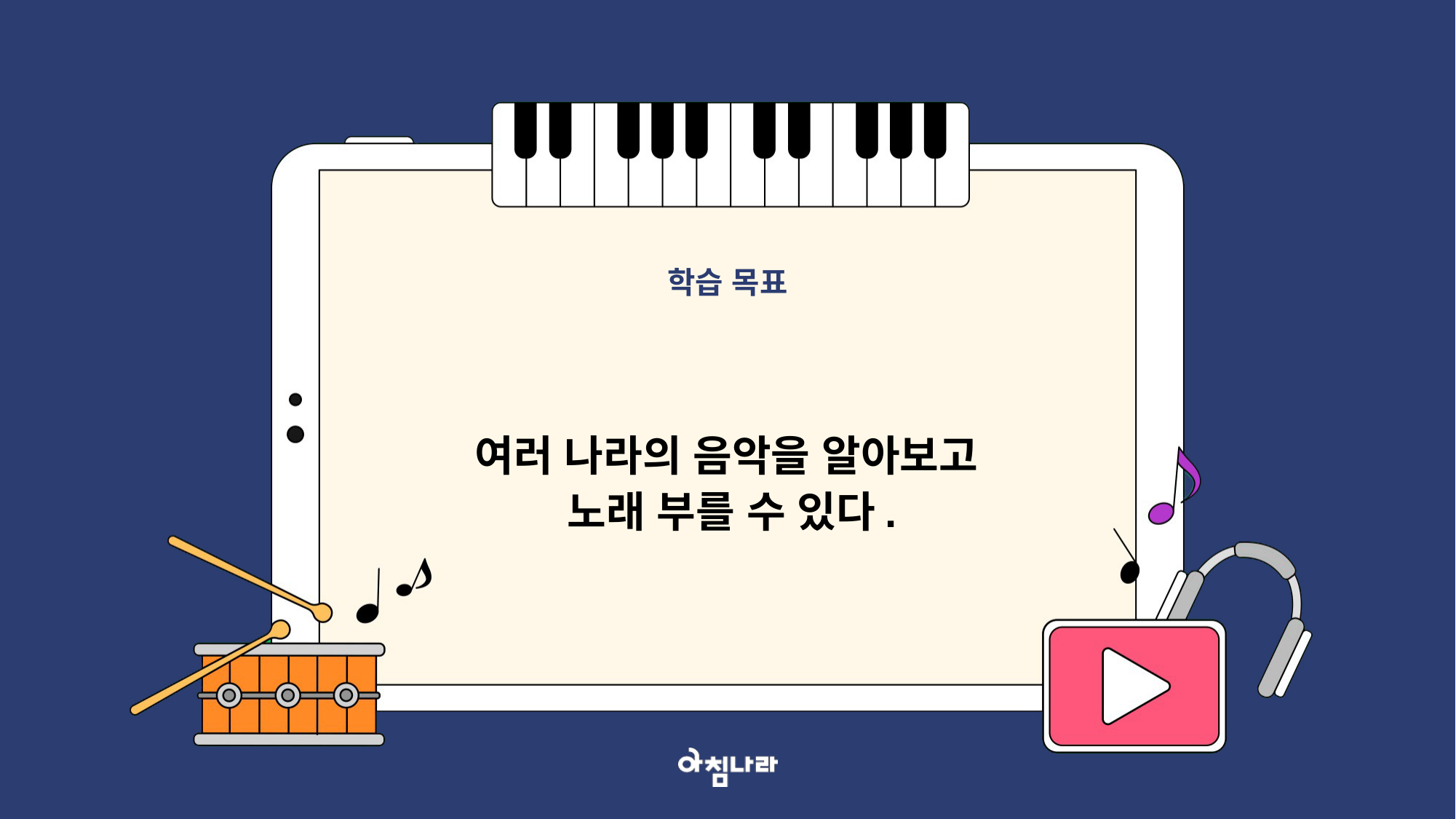

학습 목표
여러 나라의 음악을 알아보고
노래 부를 수 있다.